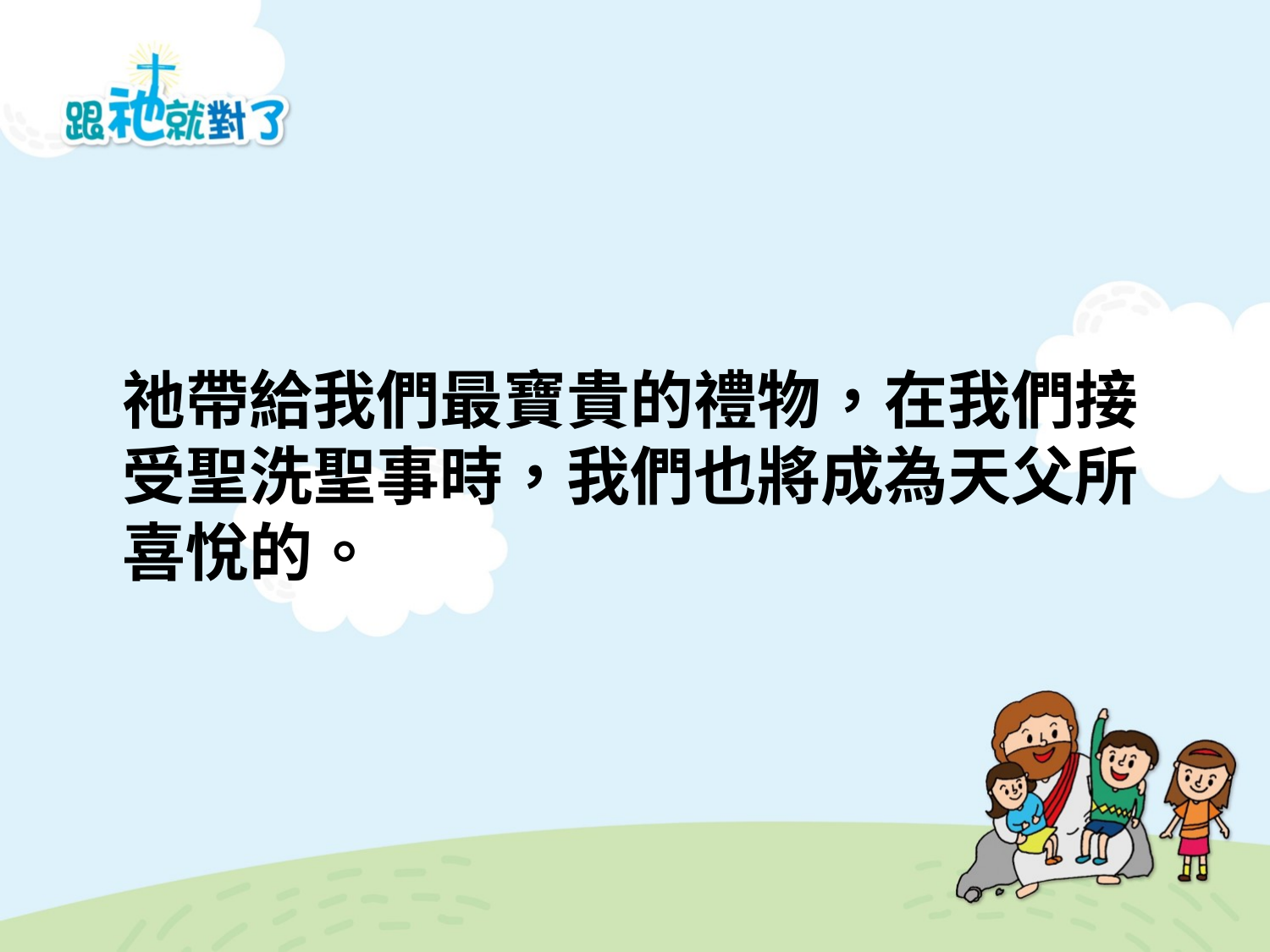

祂帶給我們最寶貴的禮物，在我們接受聖洗聖事時，我們也將成為天父所喜悅的。